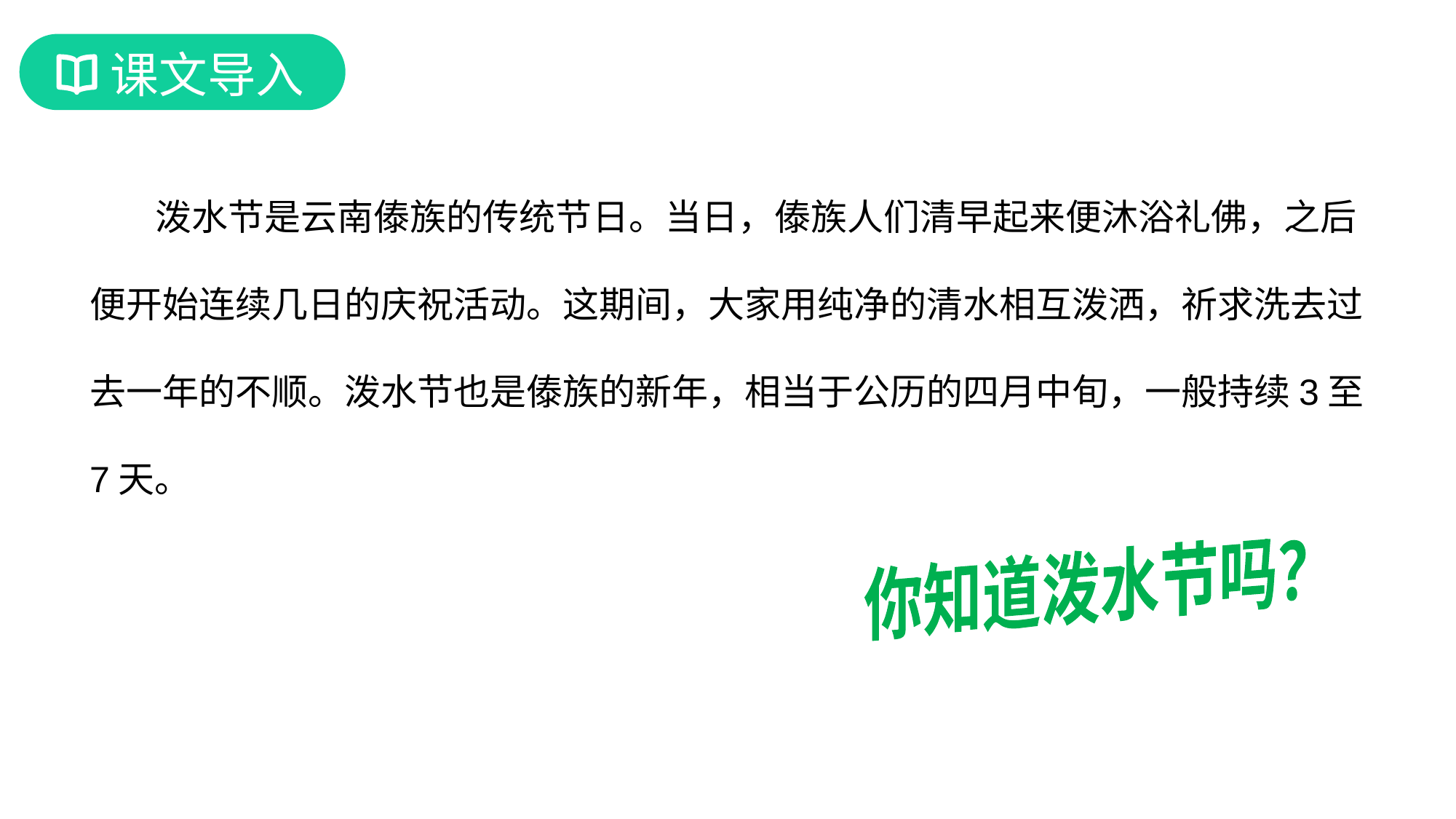

课文导入

       泼水节是云南傣族的传统节日。当日，傣族人们清早起来便沐浴礼佛，之后便开始连续几日的庆祝活动。这期间，大家用纯净的清水相互泼洒，祈求洗去过去一年的不顺。泼水节也是傣族的新年，相当于公历的四月中旬，一般持续3至7天。
你知道泼水节吗？